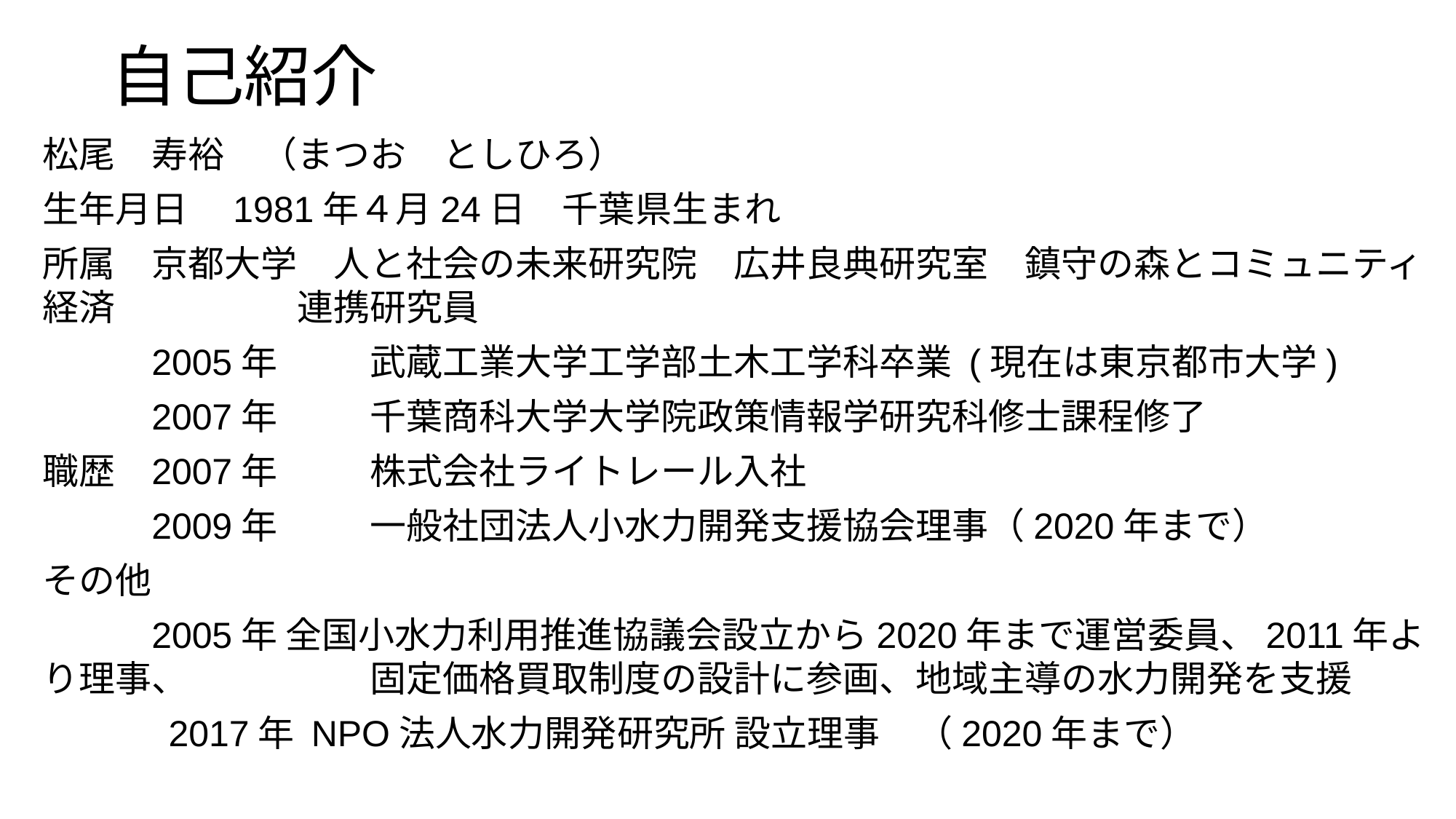

# 自己紹介
松尾　寿裕　（まつお　としひろ）
生年月日　1981年４月24日　千葉県生まれ
所属	京都大学　人と社会の未来研究院　広井良典研究室　鎮守の森とコミュニティ経済　	　連携研究員
	2005年	武蔵工業大学工学部土木工学科卒業 (現在は東京都市大学)
	2007年	千葉商科大学大学院政策情報学研究科修士課程修了
職歴	2007年	株式会社ライトレール入社
	2009年	一般社団法人小水力開発支援協会理事（2020年まで）
その他
	2005年 全国小水力利用推進協議会設立から2020年まで運営委員、2011年より理事、		固定価格買取制度の設計に参画、地域主導の水力開発を支援
　　　 2017年 NPO法人水力開発研究所 設立理事　（2020年まで）